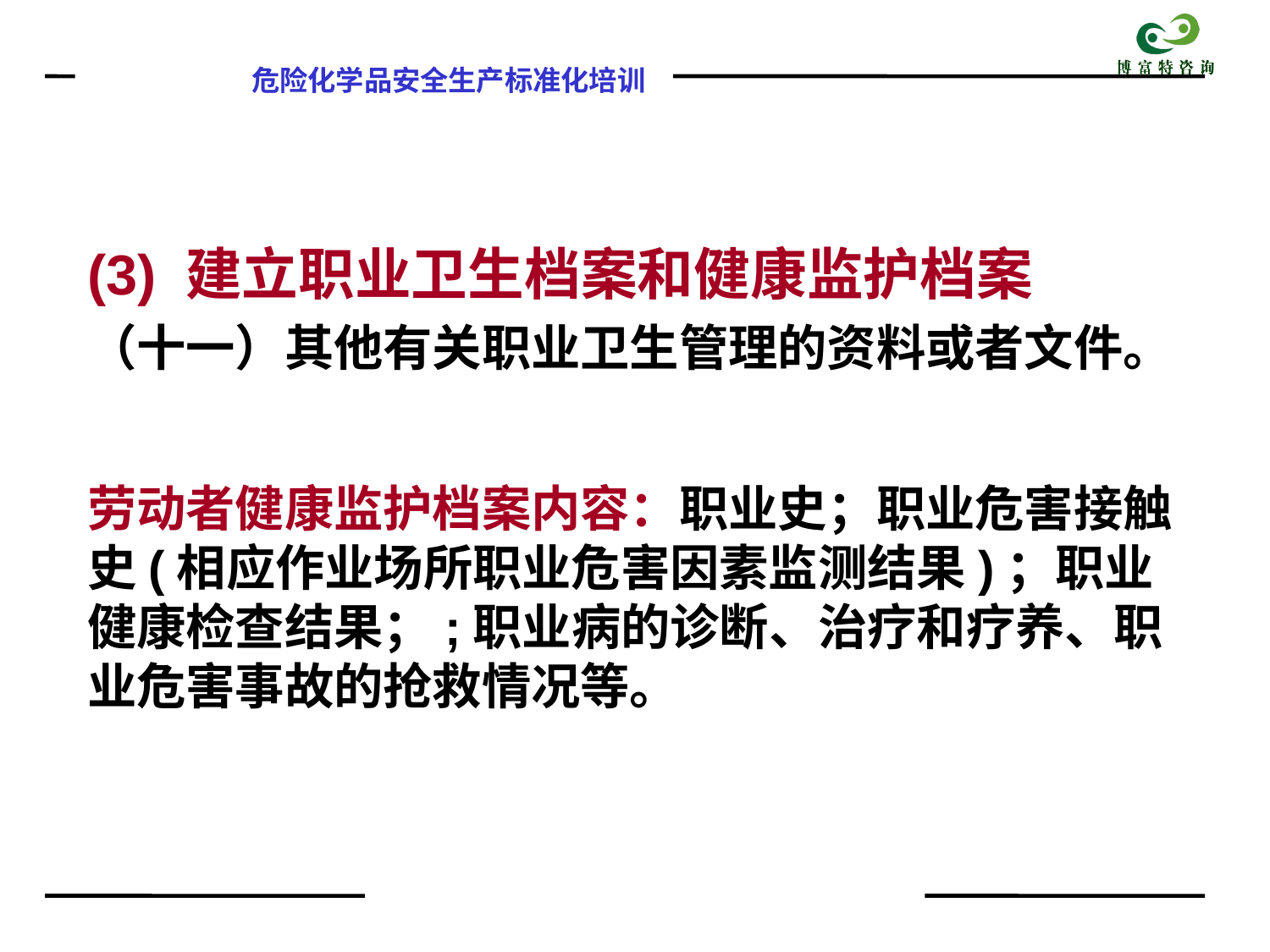

(3) 建立职业卫生档案和健康监护档案
（十一）其他有关职业卫生管理的资料或者文件。

劳动者健康监护档案内容：职业史；职业危害接触史(相应作业场所职业危害因素监测结果)；职业健康检查结果；;职业病的诊断、治疗和疗养、职业危害事故的抢救情况等。